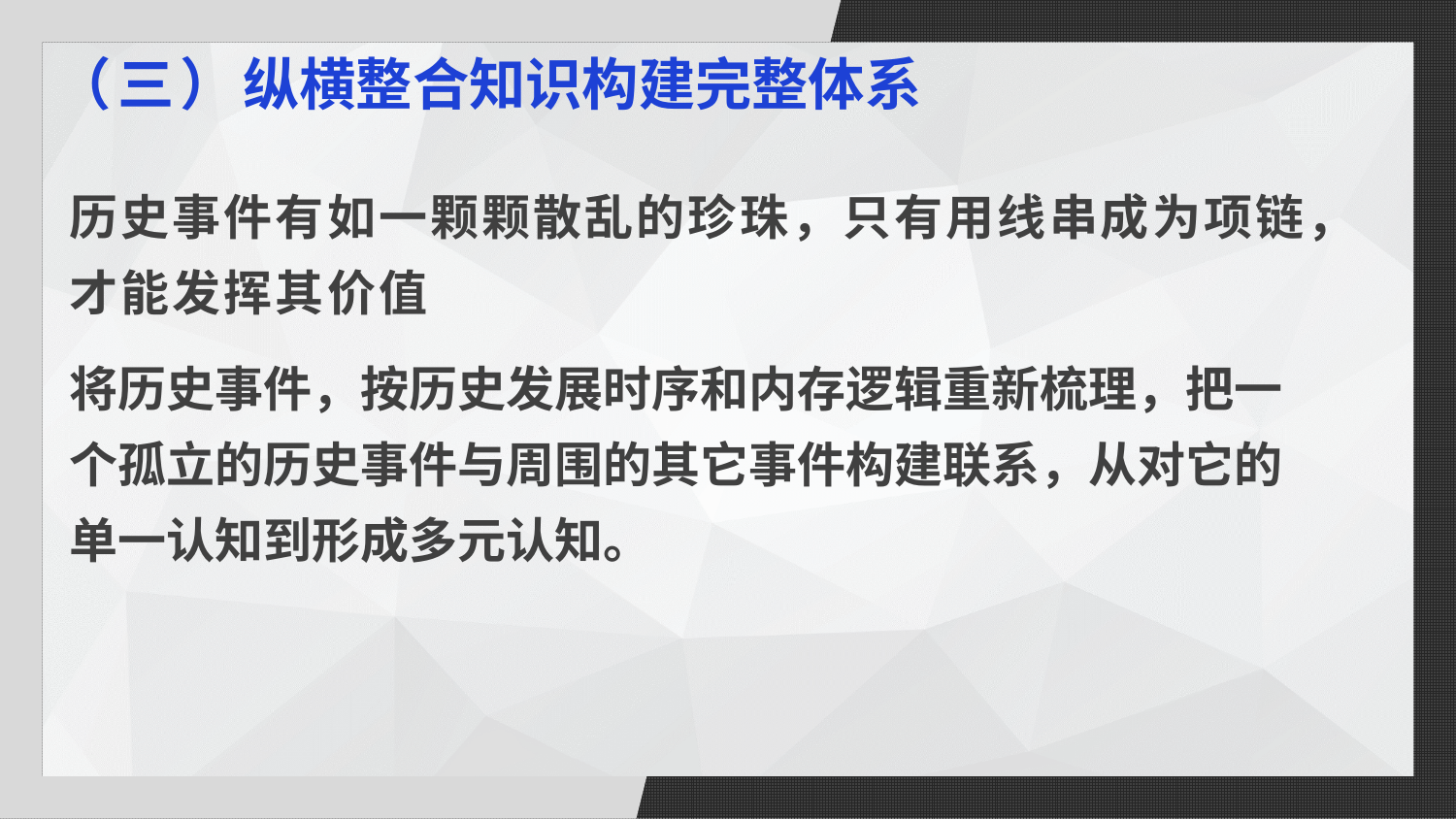

（三）纵横整合知识构建完整体系

历史事件有如一颗颗散乱的珍珠，只有用线串成为项链，才能发挥其价值
将历史事件，按历史发展时序和内存逻辑重新梳理，把一个孤立的历史事件与周围的其它事件构建联系，从对它的单一认知到形成多元认知。